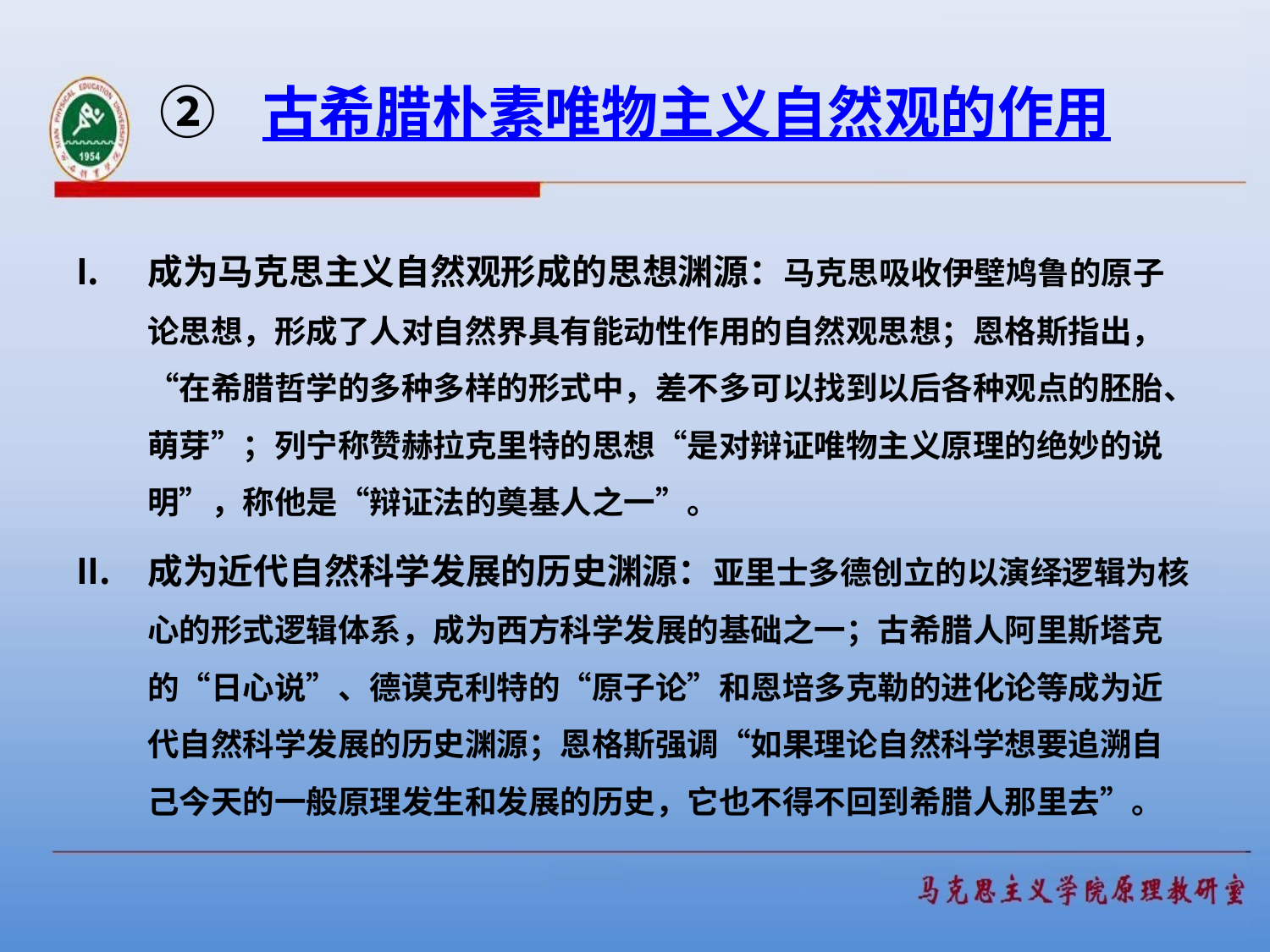

# 古希腊朴素唯物主义自然观的作用
成为马克思主义自然观形成的思想渊源：马克思吸收伊壁鸠鲁的原子论思想，形成了人对自然界具有能动性作用的自然观思想；恩格斯指出，“在希腊哲学的多种多样的形式中，差不多可以找到以后各种观点的胚胎、萌芽”；列宁称赞赫拉克里特的思想“是对辩证唯物主义原理的绝妙的说明”，称他是“辩证法的奠基人之一”。
成为近代自然科学发展的历史渊源：亚里士多德创立的以演绎逻辑为核心的形式逻辑体系，成为西方科学发展的基础之一；古希腊人阿里斯塔克的“日心说”、德谟克利特的“原子论”和恩培多克勒的进化论等成为近代自然科学发展的历史渊源；恩格斯强调“如果理论自然科学想要追溯自己今天的一般原理发生和发展的历史，它也不得不回到希腊人那里去”。